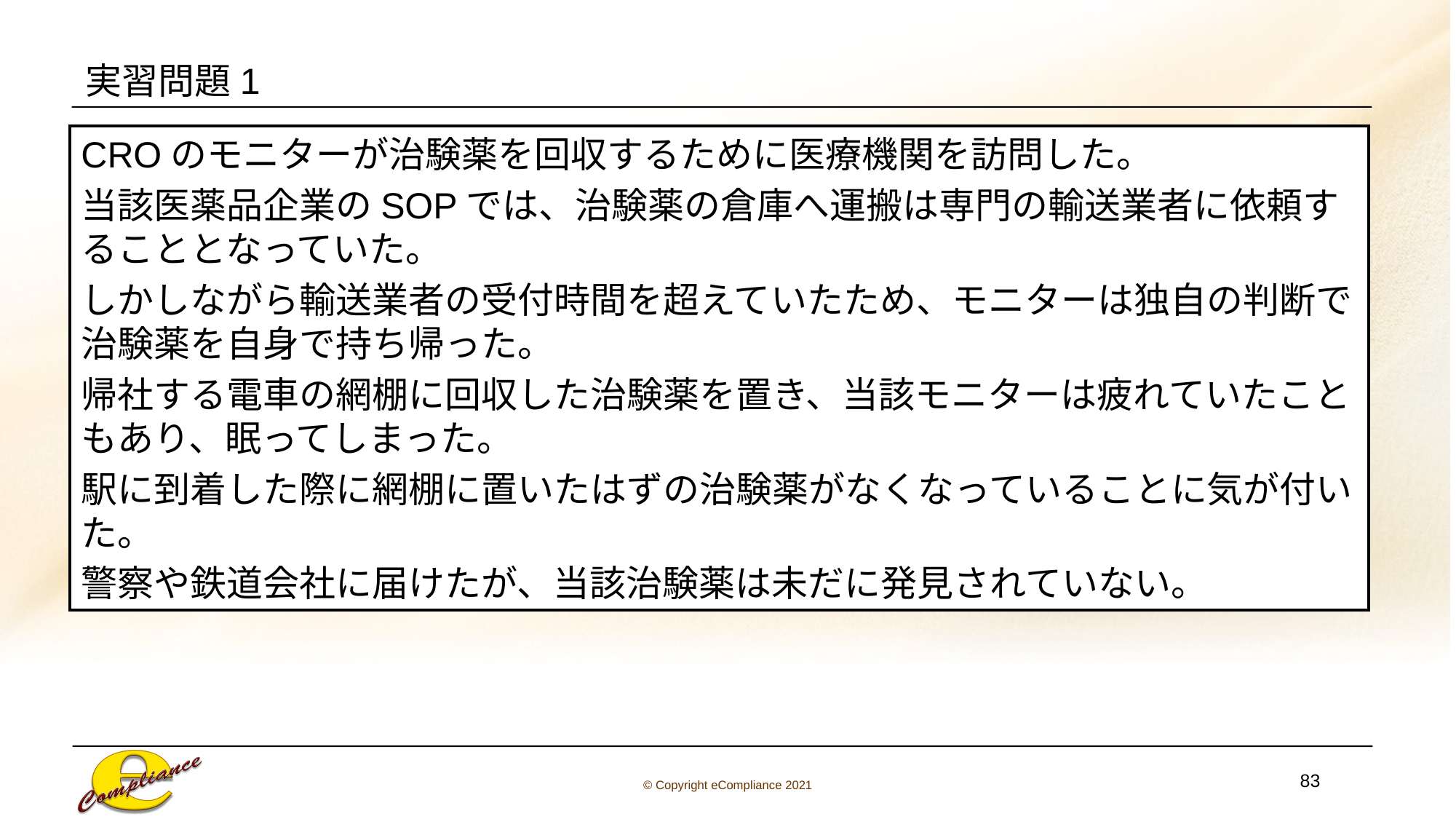

# 実習問題1
CROのモニターが治験薬を回収するために医療機関を訪問した。
当該医薬品企業のSOPでは、治験薬の倉庫へ運搬は専門の輸送業者に依頼することとなっていた。
しかしながら輸送業者の受付時間を超えていたため、モニターは独自の判断で治験薬を自身で持ち帰った。
帰社する電車の網棚に回収した治験薬を置き、当該モニターは疲れていたこともあり、眠ってしまった。
駅に到着した際に網棚に置いたはずの治験薬がなくなっていることに気が付いた。
警察や鉄道会社に届けたが、当該治験薬は未だに発見されていない。